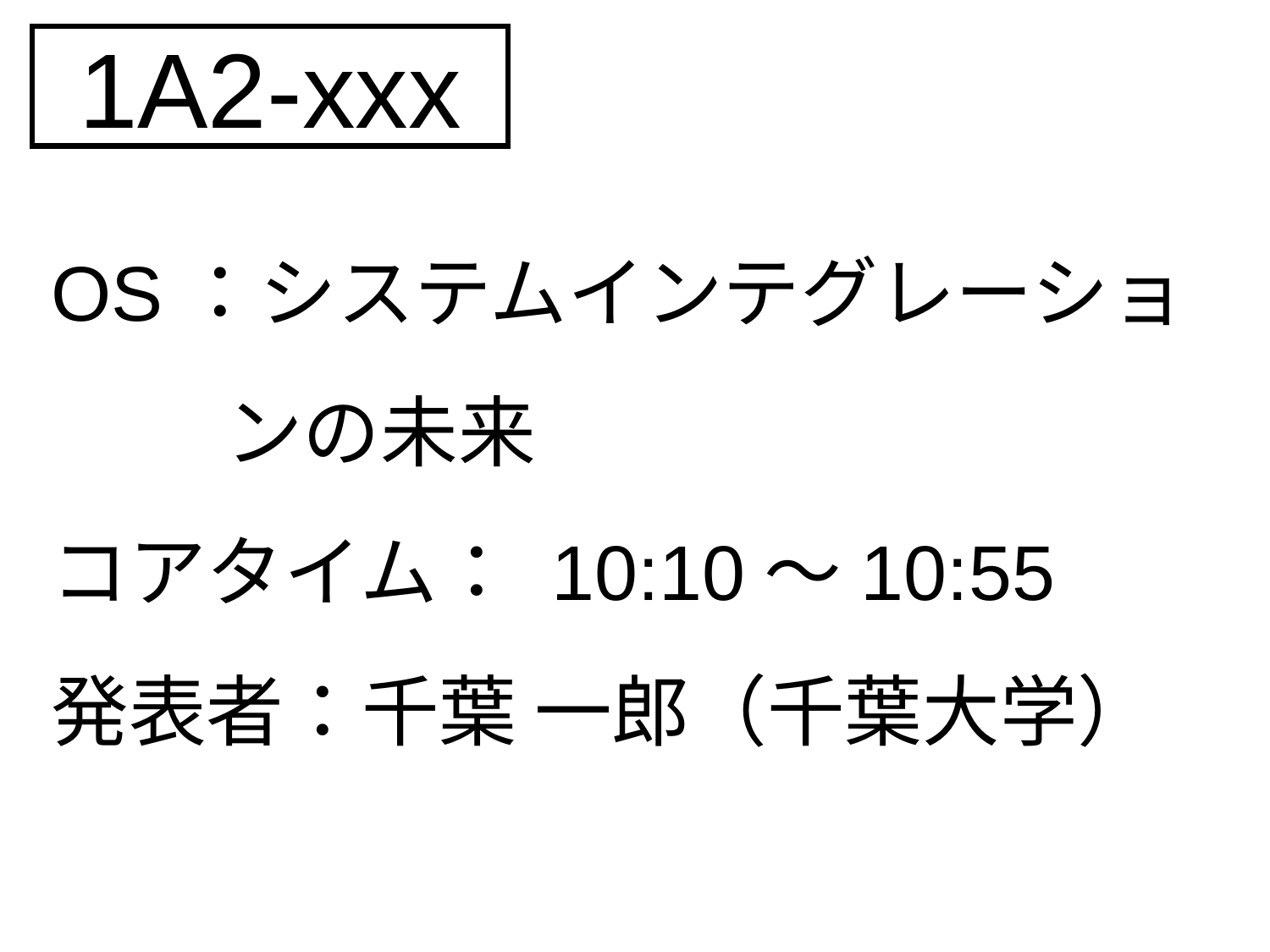

1A2-xxx
OS：システムインテグレーションの未来
コアタイム： 10:10～10:55
発表者：千葉 一郎（千葉大学）